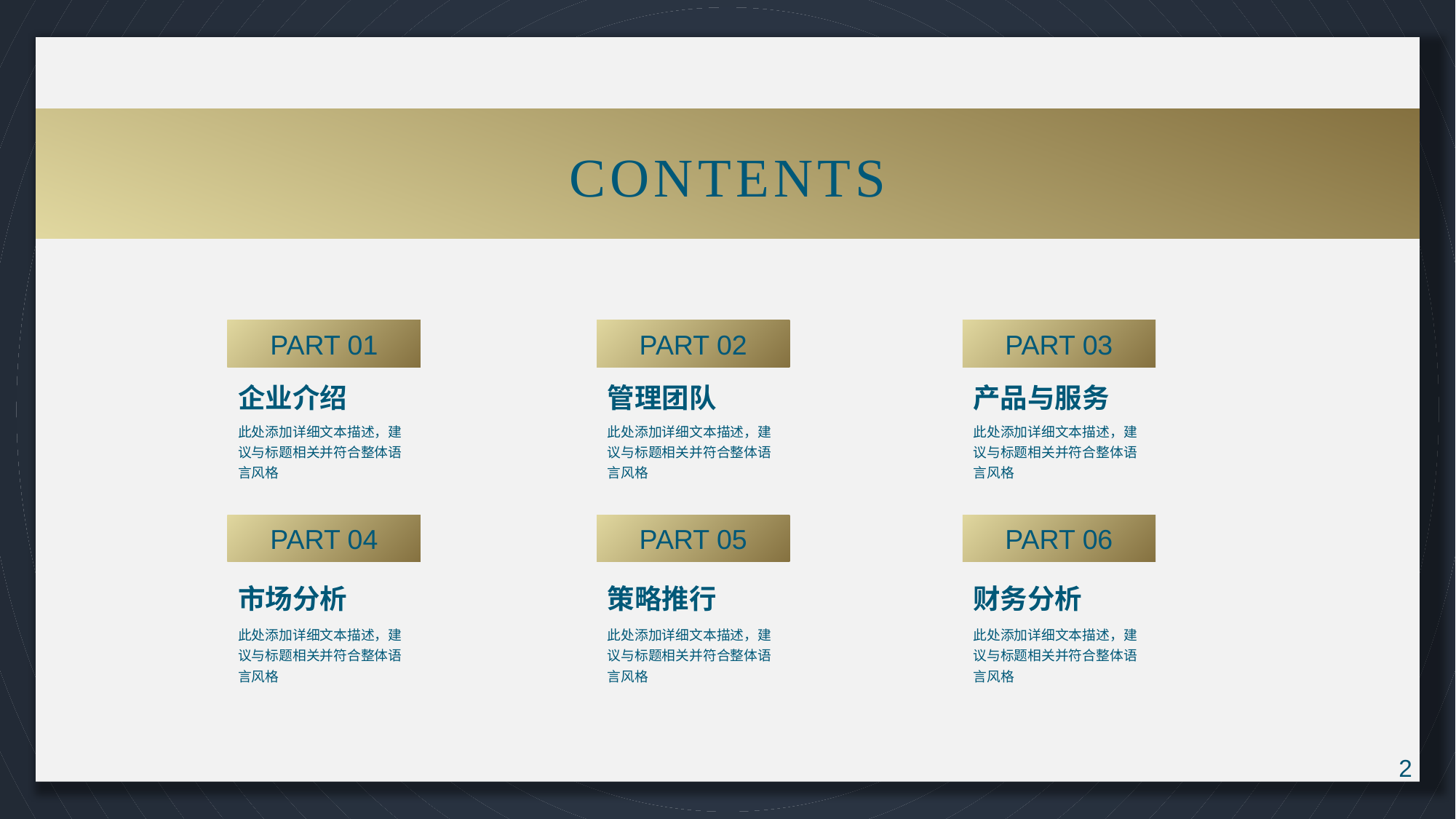

CONTENTS
PART 01
PART 02
PART 03
企业介绍
管理团队
产品与服务
此处添加详细文本描述，建议与标题相关并符合整体语言风格
此处添加详细文本描述，建议与标题相关并符合整体语言风格
此处添加详细文本描述，建议与标题相关并符合整体语言风格
PART 04
PART 05
PART 06
市场分析
策略推行
财务分析
此处添加详细文本描述，建议与标题相关并符合整体语言风格
此处添加详细文本描述，建议与标题相关并符合整体语言风格
此处添加详细文本描述，建议与标题相关并符合整体语言风格
2